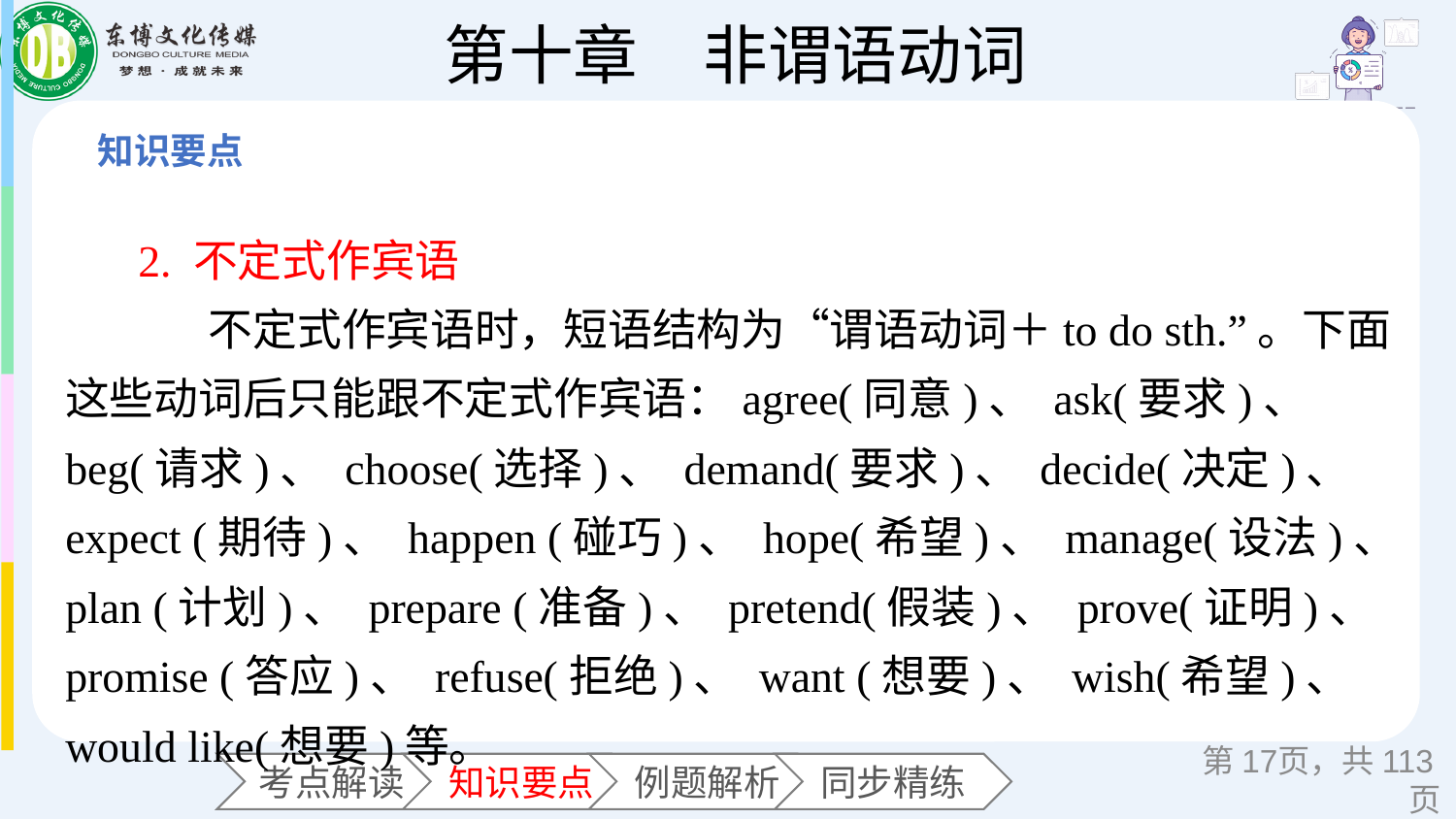

2. 不定式作宾语
      不定式作宾语时，短语结构为“谓语动词＋to do sth.”。下面这些动词后只能跟不定式作宾语：agree(同意)、 ask(要求)、 beg(请求)、 choose(选择)、 demand(要求)、 decide(决定)、 expect (期待)、 happen (碰巧)、 hope(希望)、 manage(设法)、 plan (计划)、 prepare (准备)、 pretend(假装)、 prove(证明)、 promise (答应)、 refuse(拒绝)、 want (想要)、 wish(希望)、 would like(想要)等。
第17页，共113页